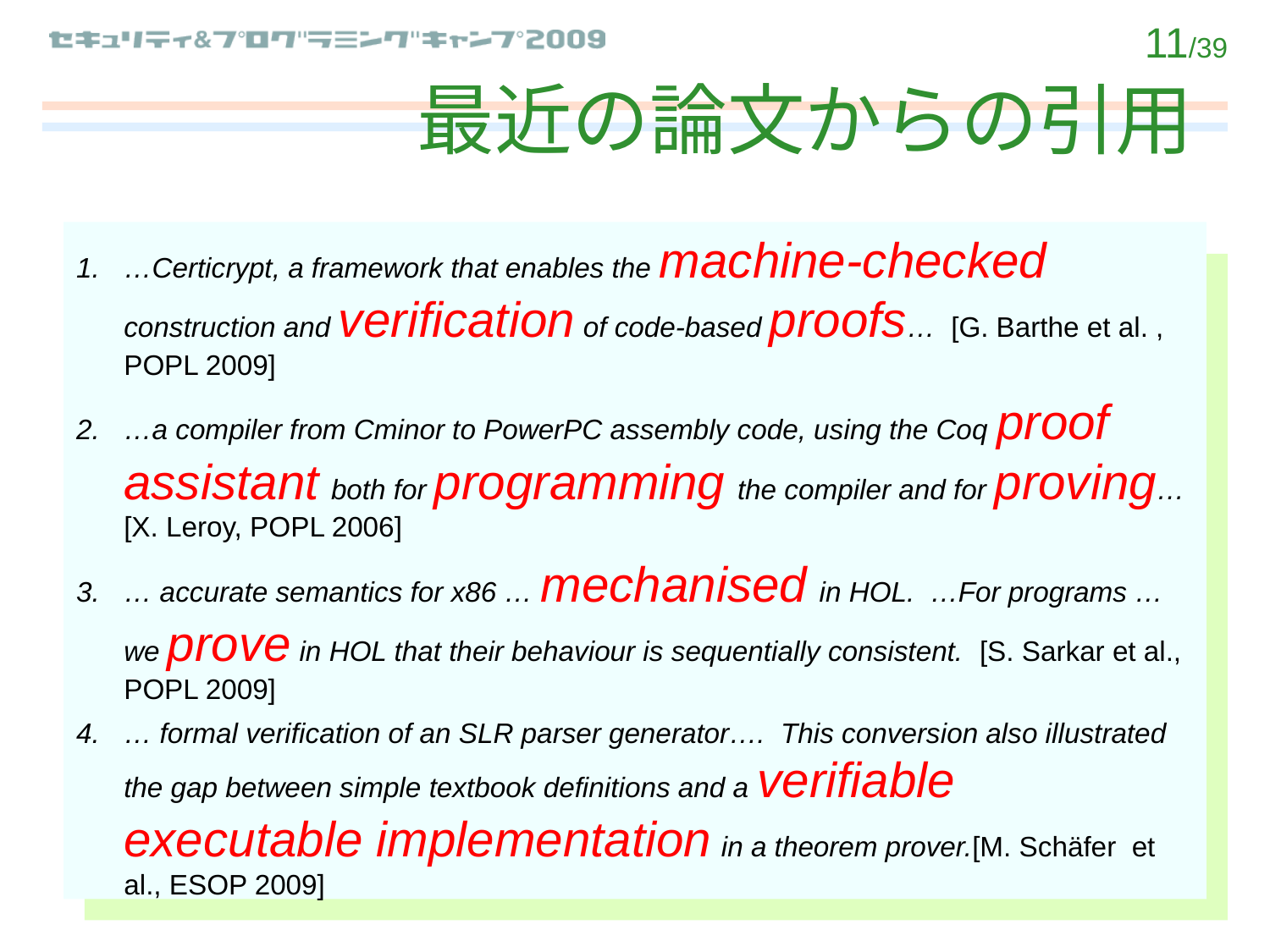

# 最近の論文からの引用
…Certicrypt, a framework that enables the machine-checked construction and verification of code-based proofs…  [G. Barthe et al. , POPL 2009]
…a compiler from Cminor to PowerPC assembly code, using the Coq proof assistant both for programming the compiler and for proving… [X. Leroy, POPL 2006]
… accurate semantics for x86 … mechanised in HOL.  …For programs …we prove in HOL that their behaviour is sequentially consistent.  [S. Sarkar et al.,  POPL 2009]
… formal verification of an SLR parser generator….  This conversion also illustrated the gap between simple textbook definitions and a verifiable executable implementation in a theorem prover.[M. Schäfer  et al., ESOP 2009]